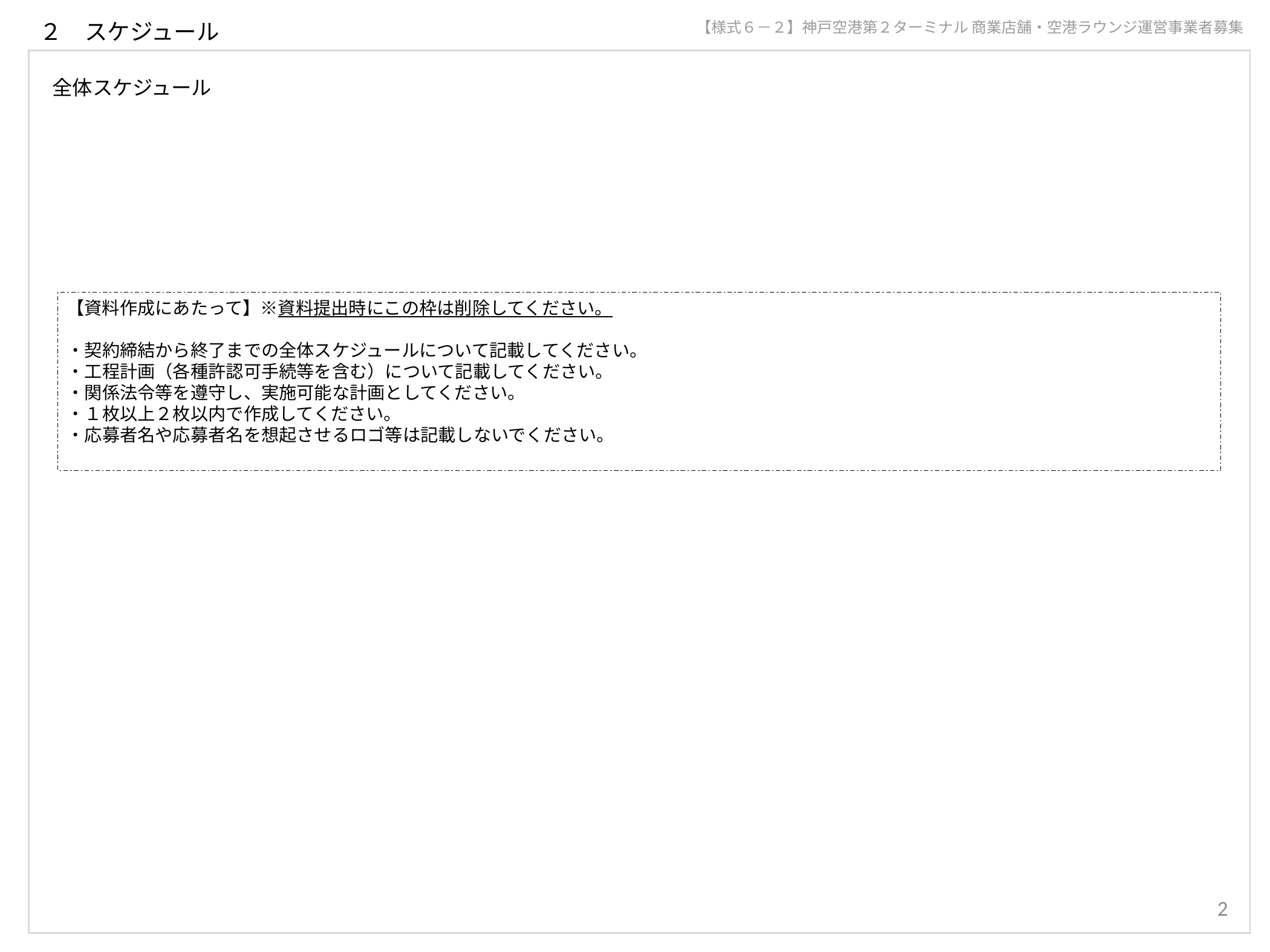

２　スケジュール
【様式６－２】神戸空港第２ターミナル 商業店舗・空港ラウンジ運営事業者募集

全体スケジュール

【資料作成にあたって】※資料提出時にこの枠は削除してください。

・契約締結から終了までの全体スケジュールについて記載してください。
・工程計画（各種許認可手続等を含む）について記載してください。
・関係法令等を遵守し、実施可能な計画としてください。
・１枚以上２枚以内で作成してください。
・応募者名や応募者名を想起させるロゴ等は記載しないでください。

2